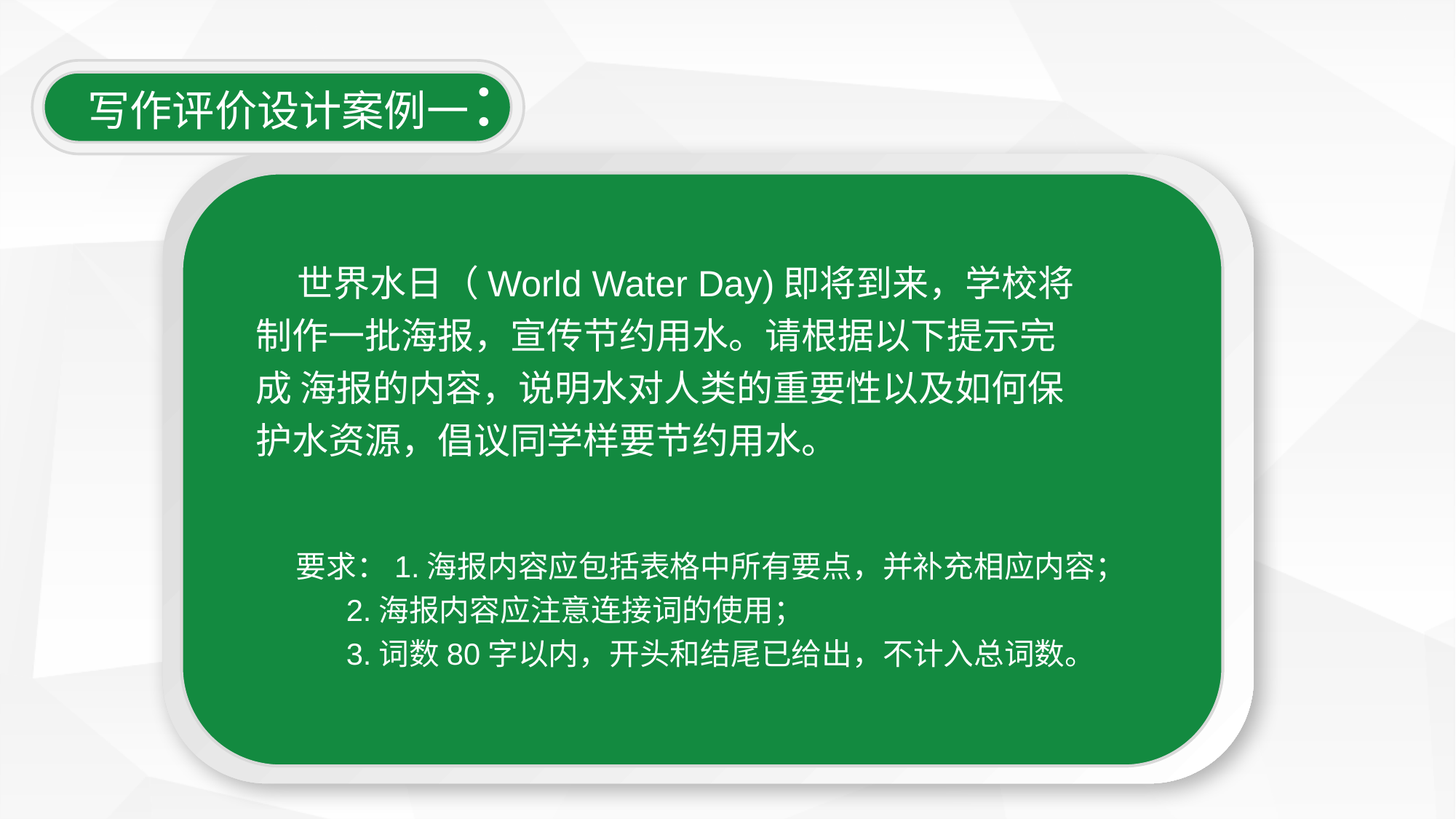

写作评价设计案例一：

    世界水日（World Water Day)即将到来，学校将制作一批海报，宣传节约用水。请根据以下提示完成 海报的内容，说明水对人类的重要性以及如何保护水资源，倡议同学样要节约用水。
要求：1.海报内容应包括表格中所有要点，并补充相应内容；
      2.海报内容应注意连接词的使用；
      3.词数80字以内，开头和结尾已给出，不计入总词数。